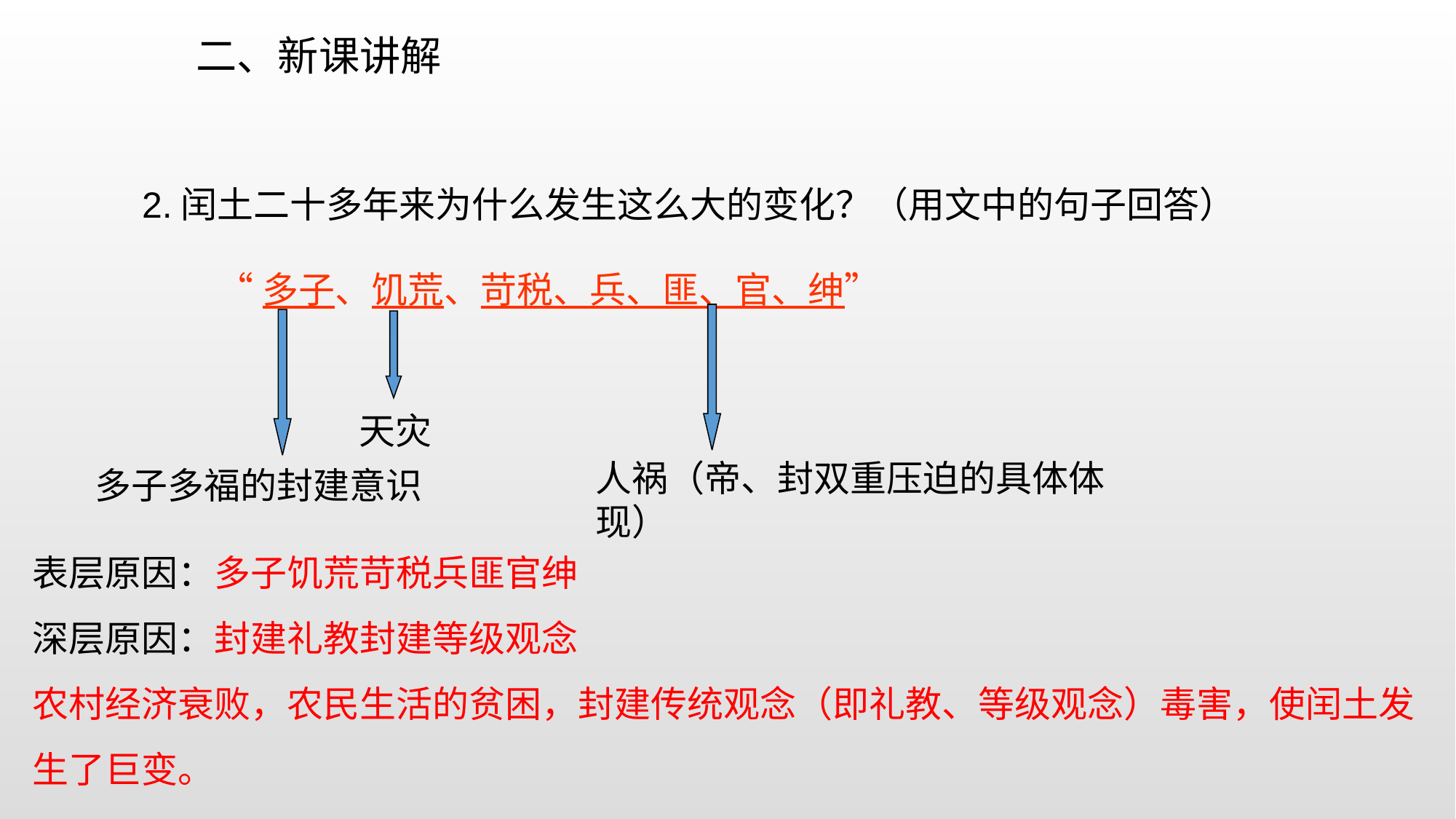

二、新课讲解

2.闰土二十多年来为什么发生这么大的变化？（用文中的句子回答）
“多子、饥荒、苛税、兵、匪、官、绅”

天灾
人祸（帝、封双重压迫的具体体现）

多子多福的封建意识

表层原因：多子饥荒苛税兵匪官绅
深层原因：封建礼教封建等级观念
农村经济衰败，农民生活的贫困，封建传统观念（即礼教、等级观念）毒害，使闰土发生了巨变。